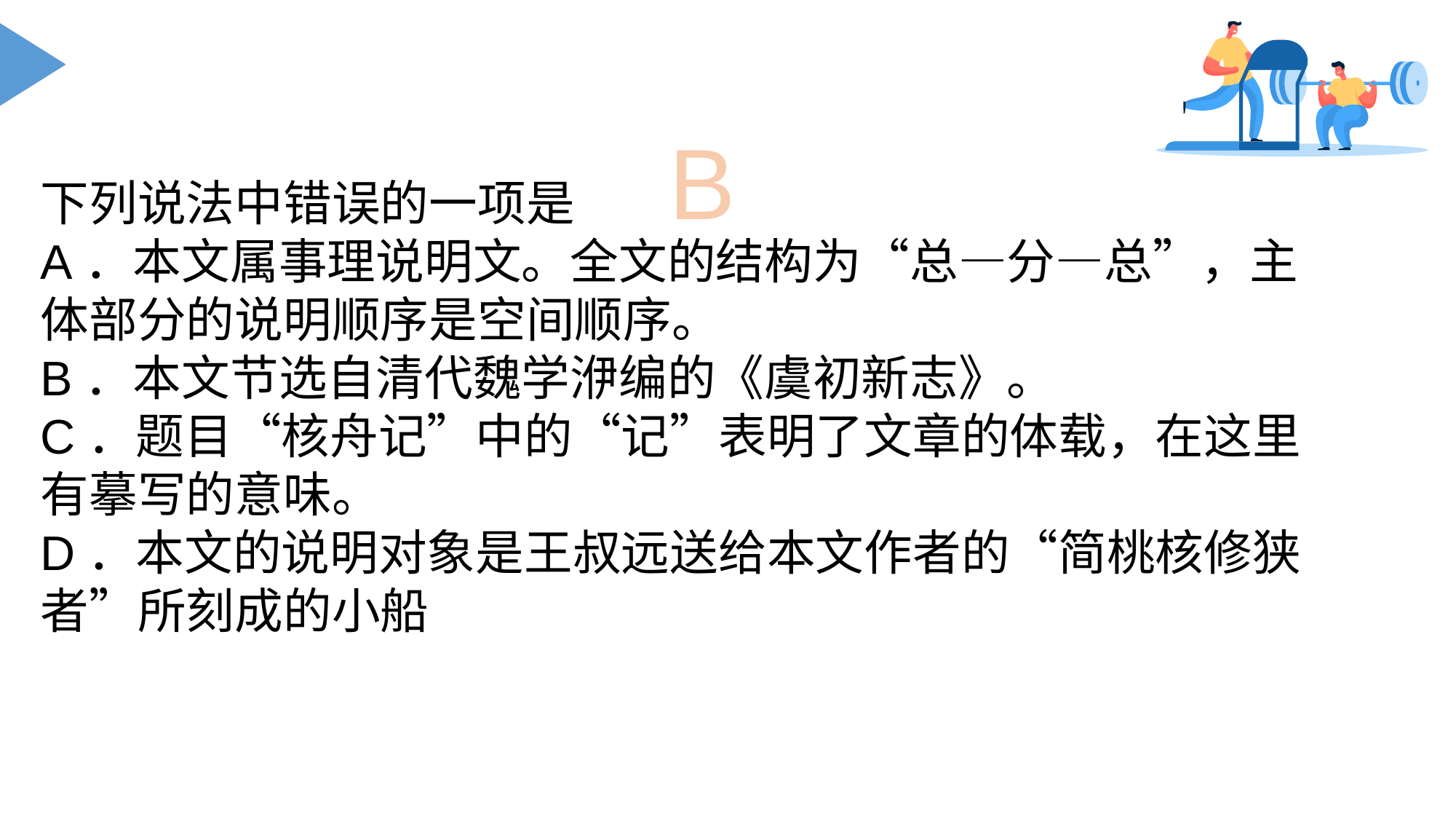

B
下列说法中错误的一项是
A．本文属事理说明文。全文的结构为“总—分—总”，主体部分的说明顺序是空间顺序。
B．本文节选自清代魏学洢编的《虞初新志》。
C．题目“核舟记”中的“记”表明了文章的体载，在这里有摹写的意味。
D．本文的说明对象是王叔远送给本文作者的“简桃核修狭者”所刻成的小船